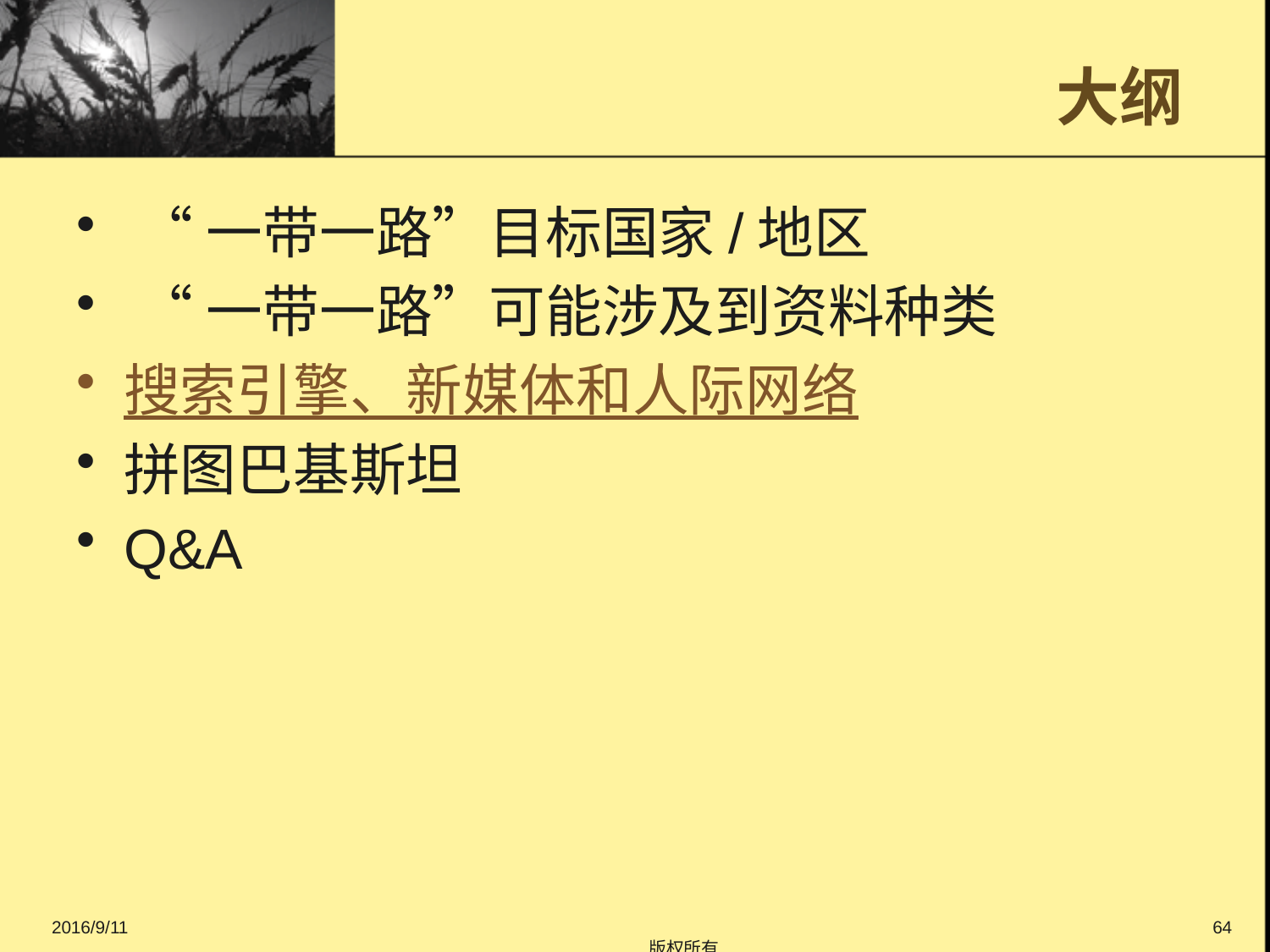

# 大纲
 “一带一路”目标国家/地区
 “一带一路”可能涉及到资料种类
搜索引擎、新媒体和人际网络
拼图巴基斯坦
Q&A

2016/9/11

版权所有

64